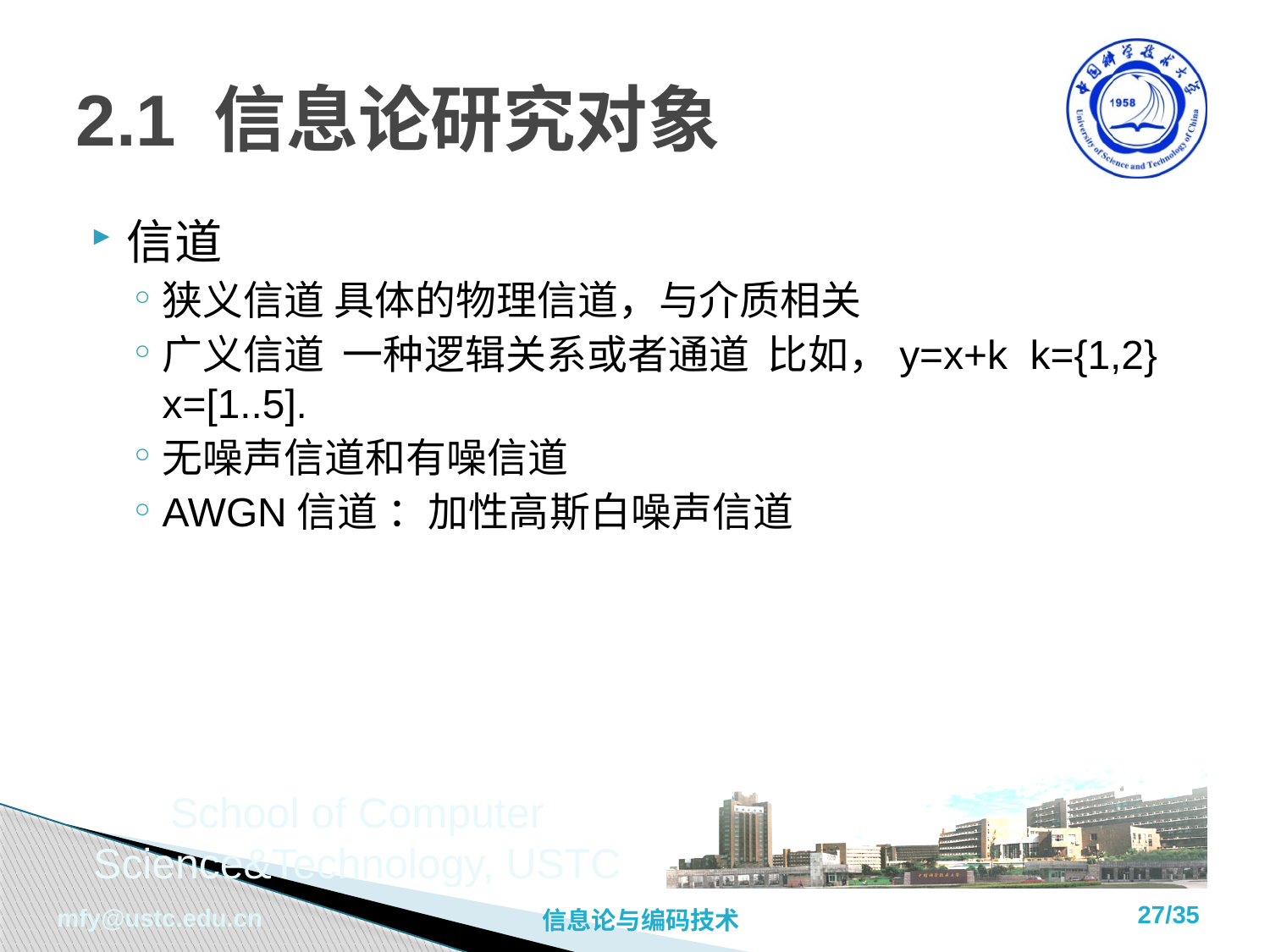

# 2.1 信息论研究对象
信道
狭义信道 具体的物理信道，与介质相关
广义信道  一种逻辑关系或者通道  比如，y=x+k  k={1,2} x=[1..5].
无噪声信道和有噪信道
AWGN信道 ：加性高斯白噪声信道